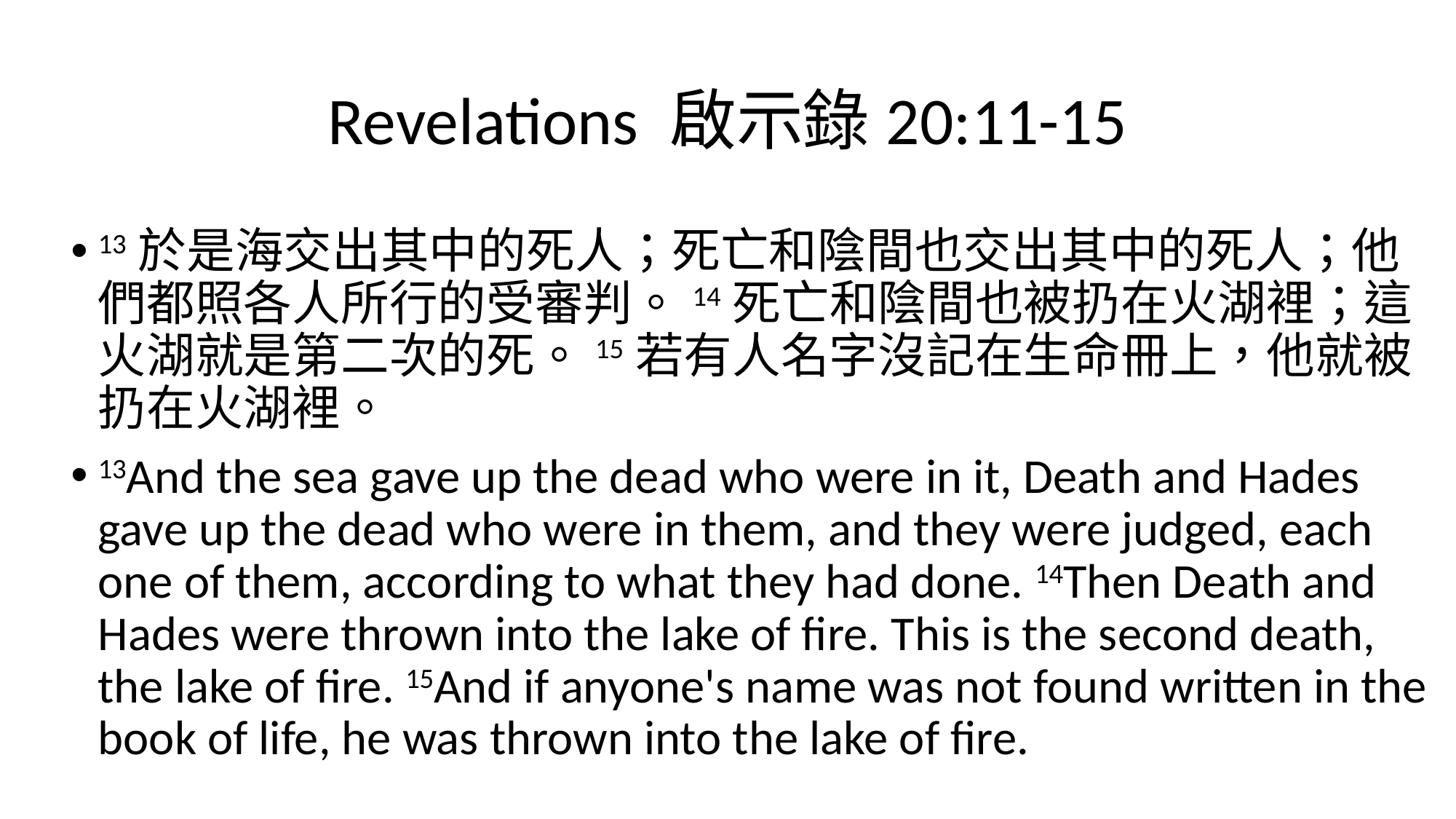

# Revelations 啟示錄20:11-15
13於是海交出其中的死人；死亡和陰間也交出其中的死人；他們都照各人所行的受審判。14死亡和陰間也被扔在火湖裡；這火湖就是第二次的死。15若有人名字沒記在生命冊上，他就被扔在火湖裡。
13And the sea gave up the dead who were in it, Death and Hades gave up the dead who were in them, and they were judged, each one of them, according to what they had done. 14Then Death and Hades were thrown into the lake of fire. This is the second death, the lake of fire. 15And if anyone's name was not found written in the book of life, he was thrown into the lake of fire.